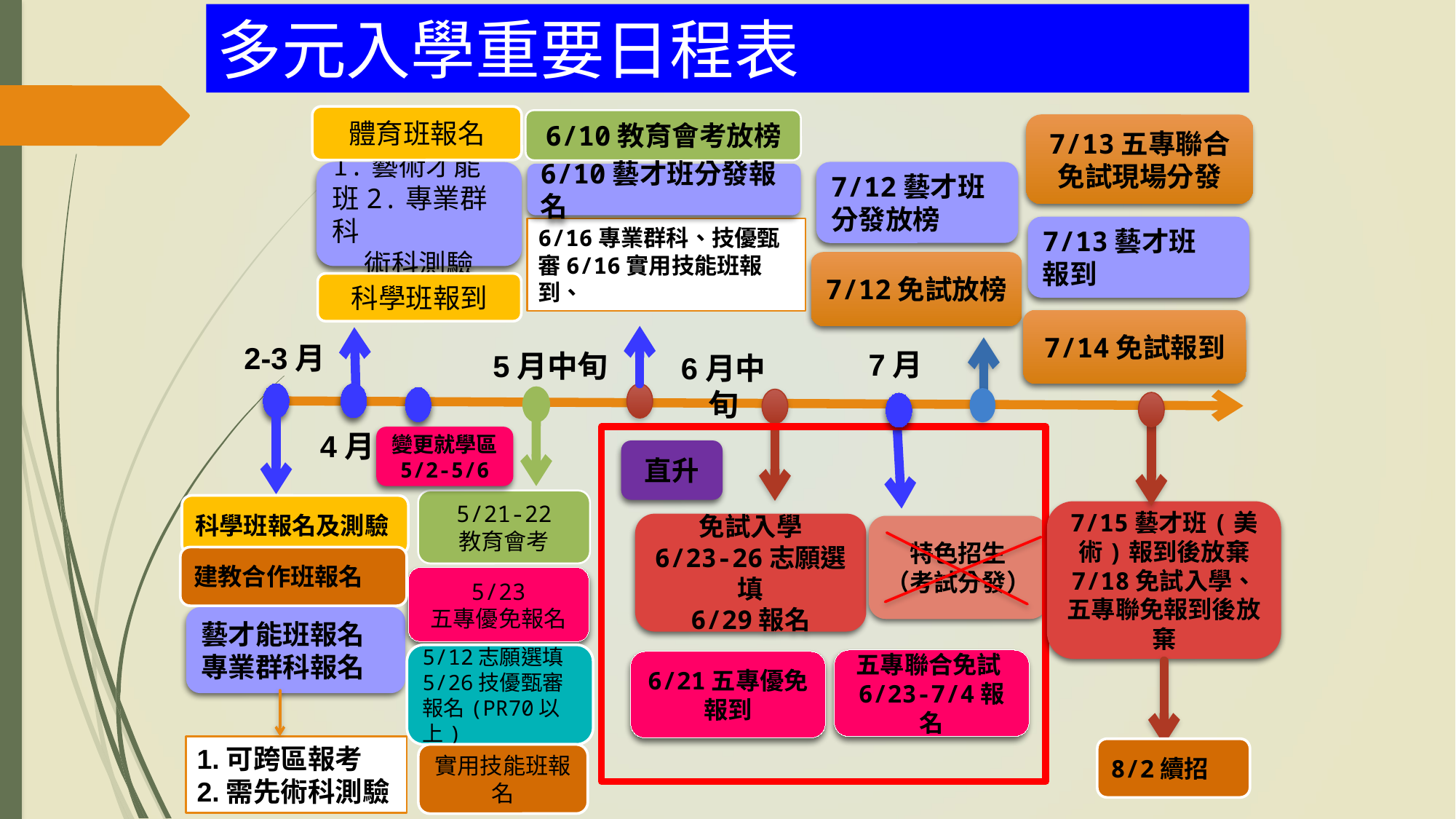

多元入學重要日程表
體育班報名
6/10教育會考放榜
7/13五專聯合免試現場分發
7/12藝才班
分發放榜
1.藝術才能班2.專業群科
術科測驗

6/10藝才班分發報名

7/13藝才班
報到
6/16專業群科、技優甄審6/16實用技能班報到、
7/12免試放榜
科學班報到
7/14免試報到
2-3月
7月
5月中旬
6月中旬

4月
變更就學區
5/2-5/6

直升
5/21-22
教育會考
科學班報名及測驗
7/15藝才班(美術)報到後放棄
7/18免試入學、五專聯免報到後放棄
免試入學
6/23-26志願選填
6/29報名
特色招生
（考試分發）
建教合作班報名
5/23
五專優免報名
藝才能班報名
專業群科報名
5/12志願選填
5/26技優甄審報名(PR70以上)
五專聯合免試6/23-7/4報名
6/21五專優免報到
1.可跨區報考
2.需先術科測驗
8/2續招
實用技能班報名